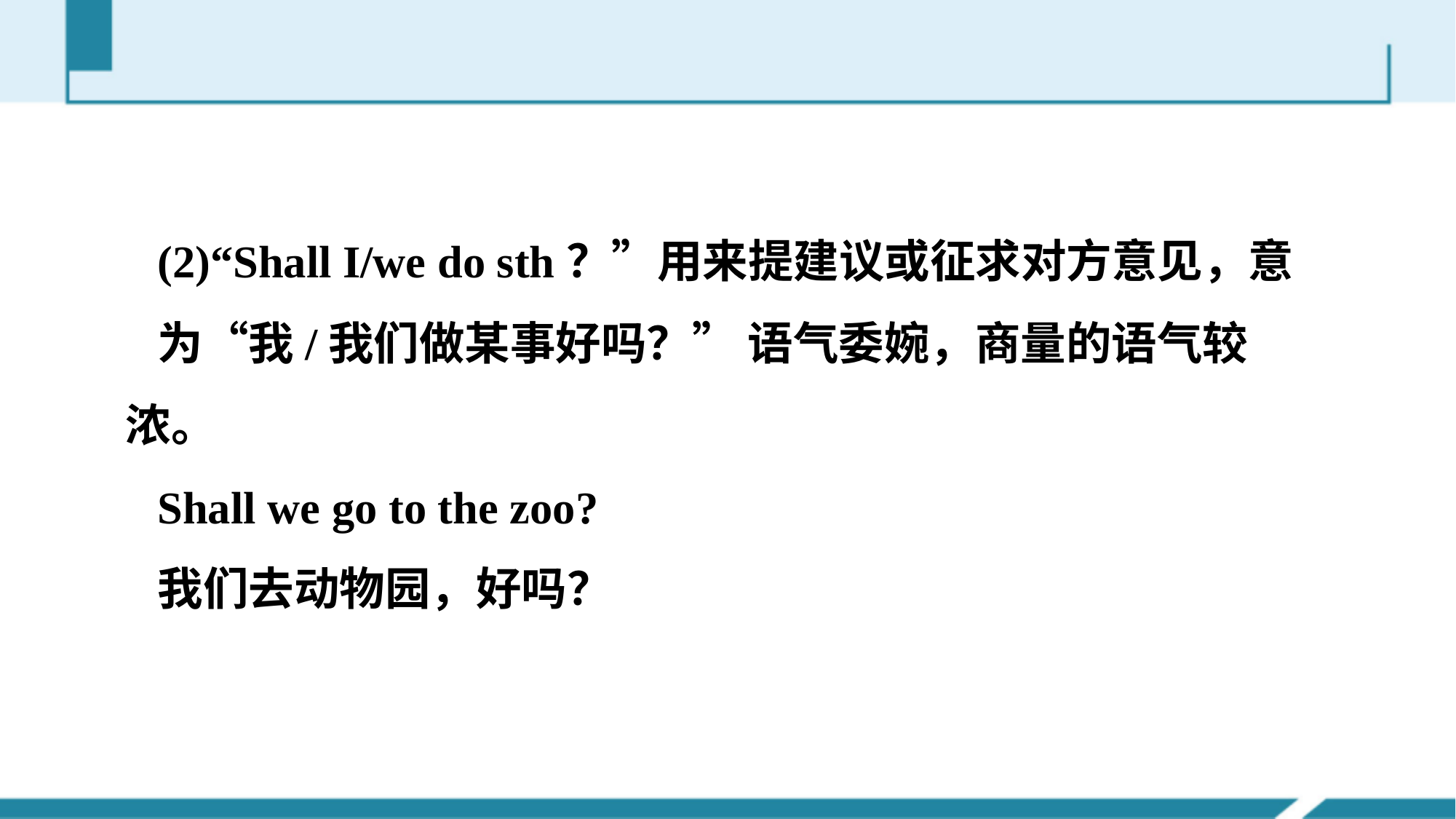

(2)“Shall I/we do sth？”用来提建议或征求对方意见，意
为“我/我们做某事好吗？” 语气委婉，商量的语气较浓。
Shall we go to the zoo?
我们去动物园，好吗？